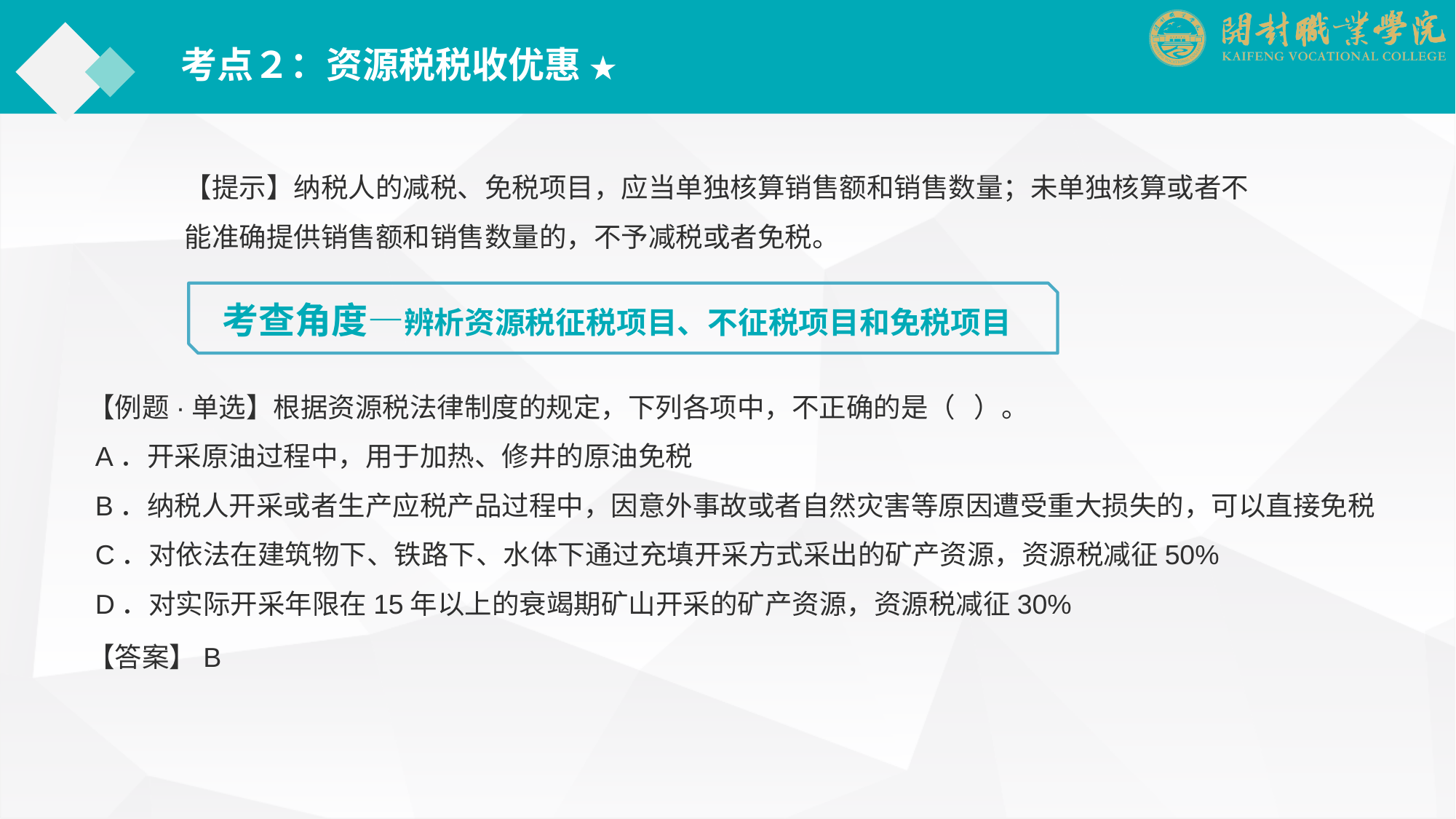

考点２：资源税税收优惠 ★
【提示】纳税人的减税、免税项目，应当单独核算销售额和销售数量；未单独核算或者不能准确提供销售额和销售数量的，不予减税或者免税。

考查角度—辨析资源税征税项目、不征税项目和免税项目
【例题·单选】根据资源税法律制度的规定，下列各项中，不正确的是（   ）。
 A．开采原油过程中，用于加热、修井的原油免税
 B．纳税人开采或者生产应税产品过程中，因意外事故或者自然灾害等原因遭受重大损失的，可以直接免税
 C．对依法在建筑物下、铁路下、水体下通过充填开采方式采出的矿产资源，资源税减征50%
 D．对实际开采年限在15年以上的衰竭期矿山开采的矿产资源，资源税减征30%
【答案】B